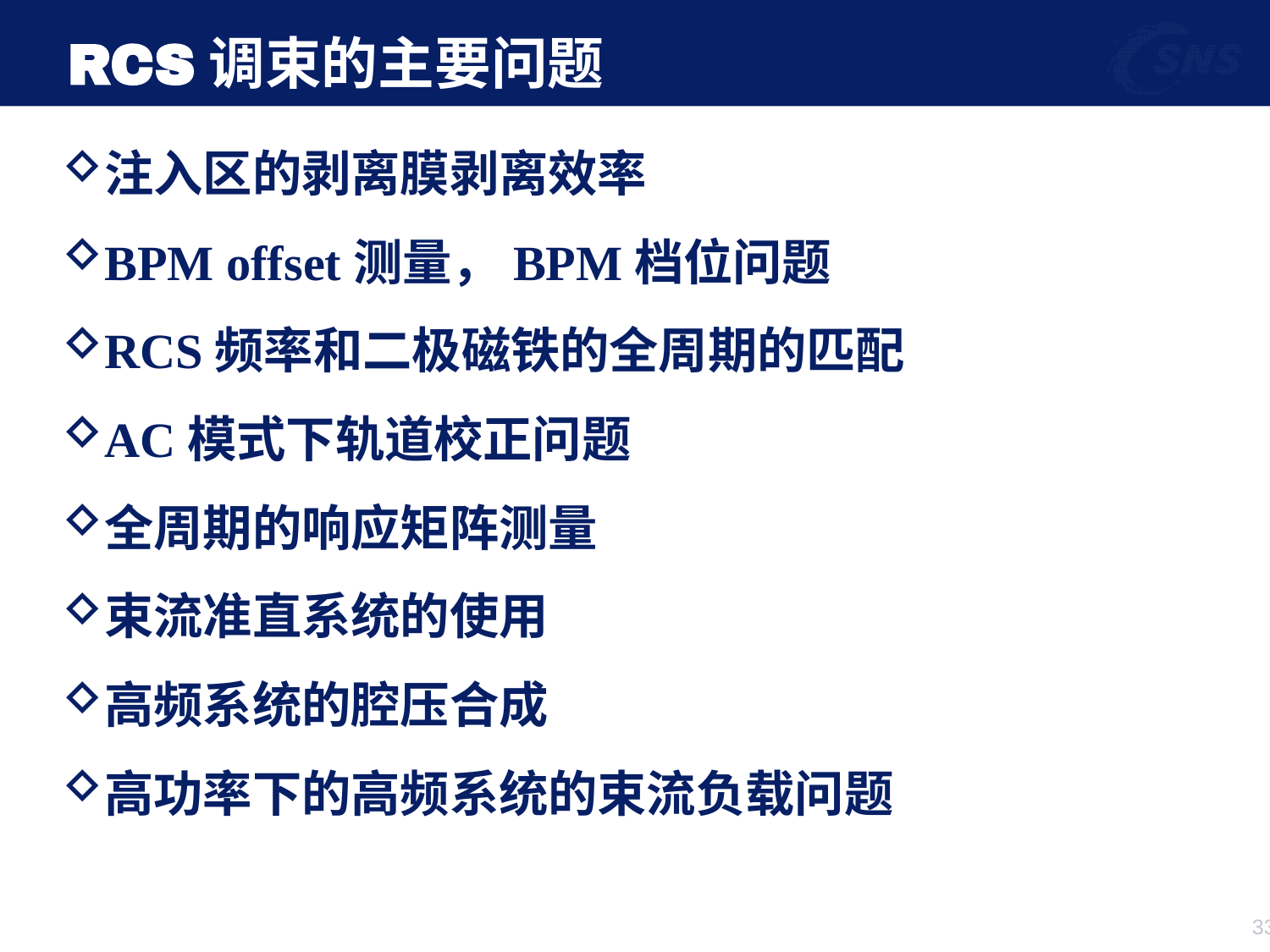

# RCS调束的主要问题
注入区的剥离膜剥离效率
BPM offset测量，BPM档位问题
RCS频率和二极磁铁的全周期的匹配
AC模式下轨道校正问题
全周期的响应矩阵测量
束流准直系统的使用
高频系统的腔压合成
高功率下的高频系统的束流负载问题